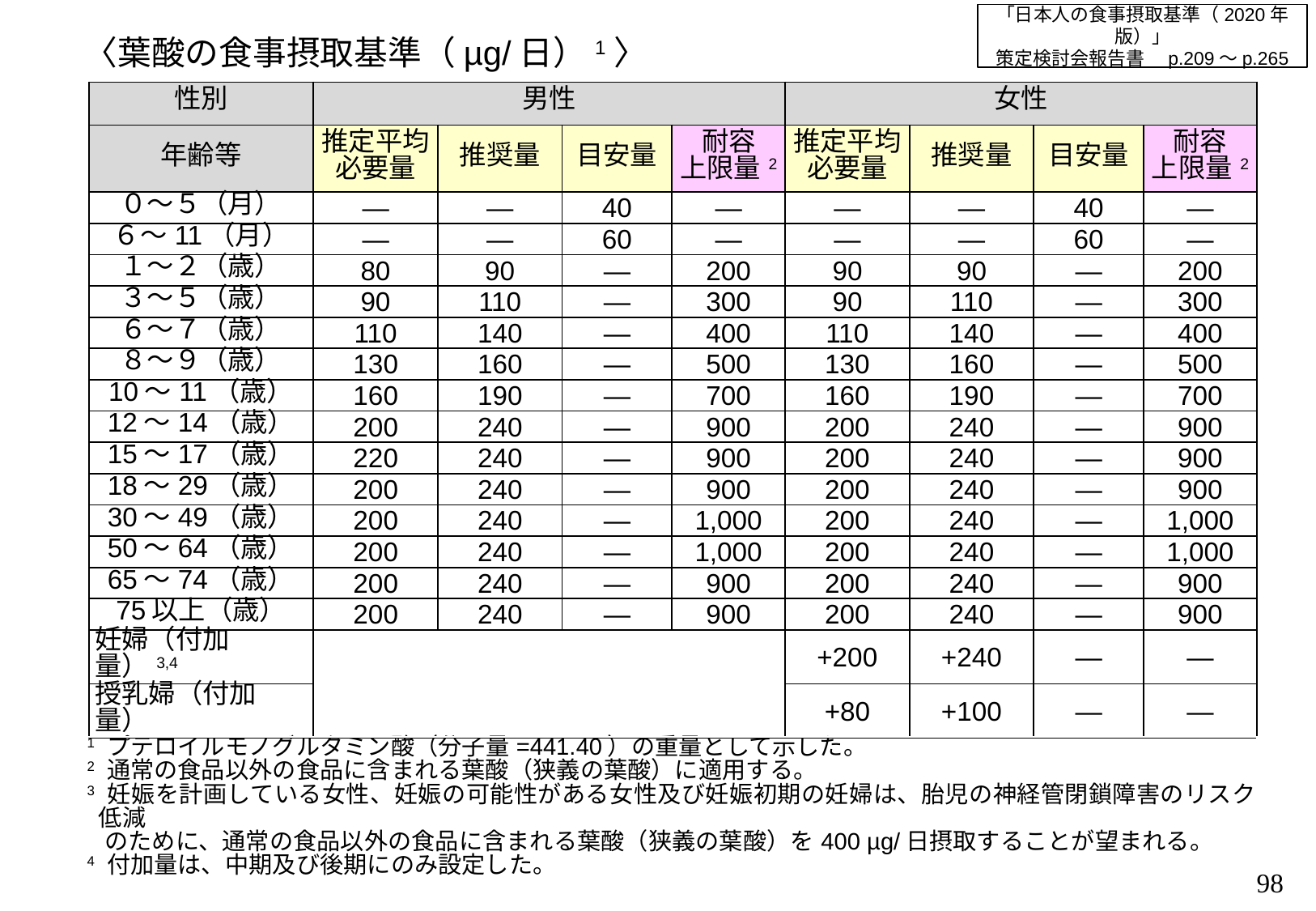

「日本人の食事摂取基準（2020年版）」
策定検討会報告書　p.209～p.265
〈葉酸の食事摂取基準（µg/日）1〉
| 性別 | 男性 |  |  |  | 女性 |  |  |  |
| --- | --- | --- | --- | --- | --- | --- | --- | --- |
| 年齢等 | 推定平均必要量 | 推奨量 | 目安量 | 耐容 上限量2 | 推定平均必要量 | 推奨量 | 目安量 | 耐容 上限量2 |
| ０～５（月） | ― | ― | 40 | ― | ― | ― | 40 | ― |
| ６～11（月） | ― | ― | 60 | ― | ― | ― | 60 | ― |
| １～２（歳） | 80 | 90 | ― | 200 | 90 | 90 | ― | 200 |
| ３～５（歳） | 90 | 110 | ― | 300 | 90 | 110 | ― | 300 |
| ６～７（歳） | 110 | 140 | ― | 400 | 110 | 140 | ― | 400 |
| ８～９（歳） | 130 | 160 | ― | 500 | 130 | 160 | ― | 500 |
| 10～11（歳） | 160 | 190 | ― | 700 | 160 | 190 | ― | 700 |
| 12～14（歳） | 200 | 240 | ― | 900 | 200 | 240 | ― | 900 |
| 15～17（歳） | 220 | 240 | ― | 900 | 200 | 240 | ― | 900 |
| 18～29（歳） | 200 | 240 | ― | 900 | 200 | 240 | ― | 900 |
| 30～49（歳） | 200 | 240 | ― | 1,000 | 200 | 240 | ― | 1,000 |
| 50～64（歳） | 200 | 240 | ― | 1,000 | 200 | 240 | ― | 1,000 |
| 65～74（歳） | 200 | 240 | ― | 900 | 200 | 240 | ― | 900 |
| 75以上（歳） | 200 | 240 | ― | 900 | 200 | 240 | ― | 900 |
| 妊婦（付加量）3,4 |  |  |  |  | +200 | +240 | ― | ― |
| 授乳婦（付加量） |  |  |  |  | +80 | +100 | ― | ― |
| 1 プテロイルモノグルタミン酸（分子量=441.40）の重量として示した。 2 通常の食品以外の食品に含まれる葉酸（狭義の葉酸）に適用する。 3 妊娠を計画している女性、妊娠の可能性がある女性及び妊娠初期の妊婦は、胎児の神経管閉鎖障害のリスク低減 のために、通常の食品以外の食品に含まれる葉酸（狭義の葉酸）を400 µg/日摂取することが望まれる。 4 付加量は、中期及び後期にのみ設定した。 |
| --- |
98